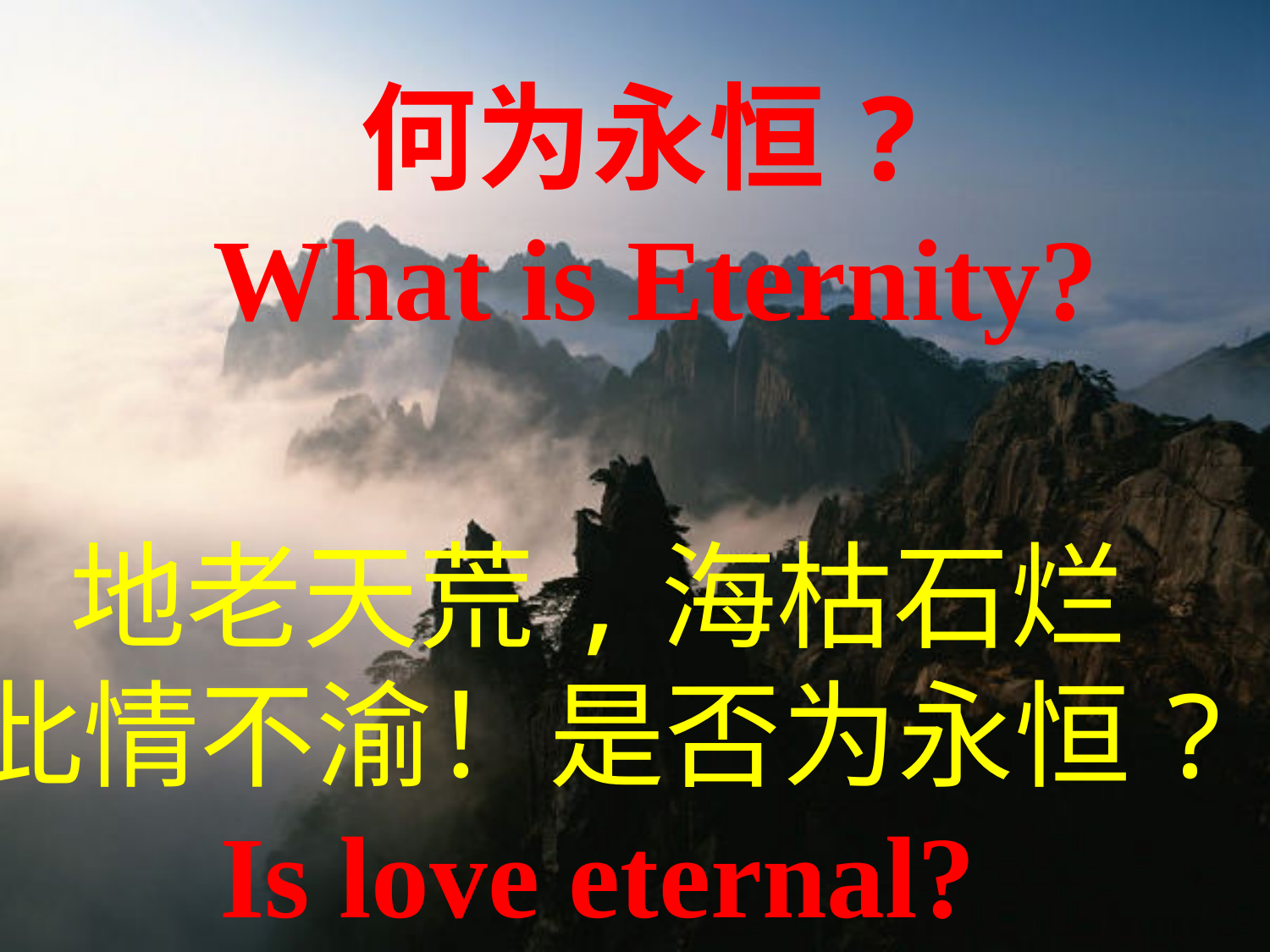

何为永恒?
What is Eternity?
地老天荒,海枯石烂
此情不渝！是否为永恒?
Is love eternal?